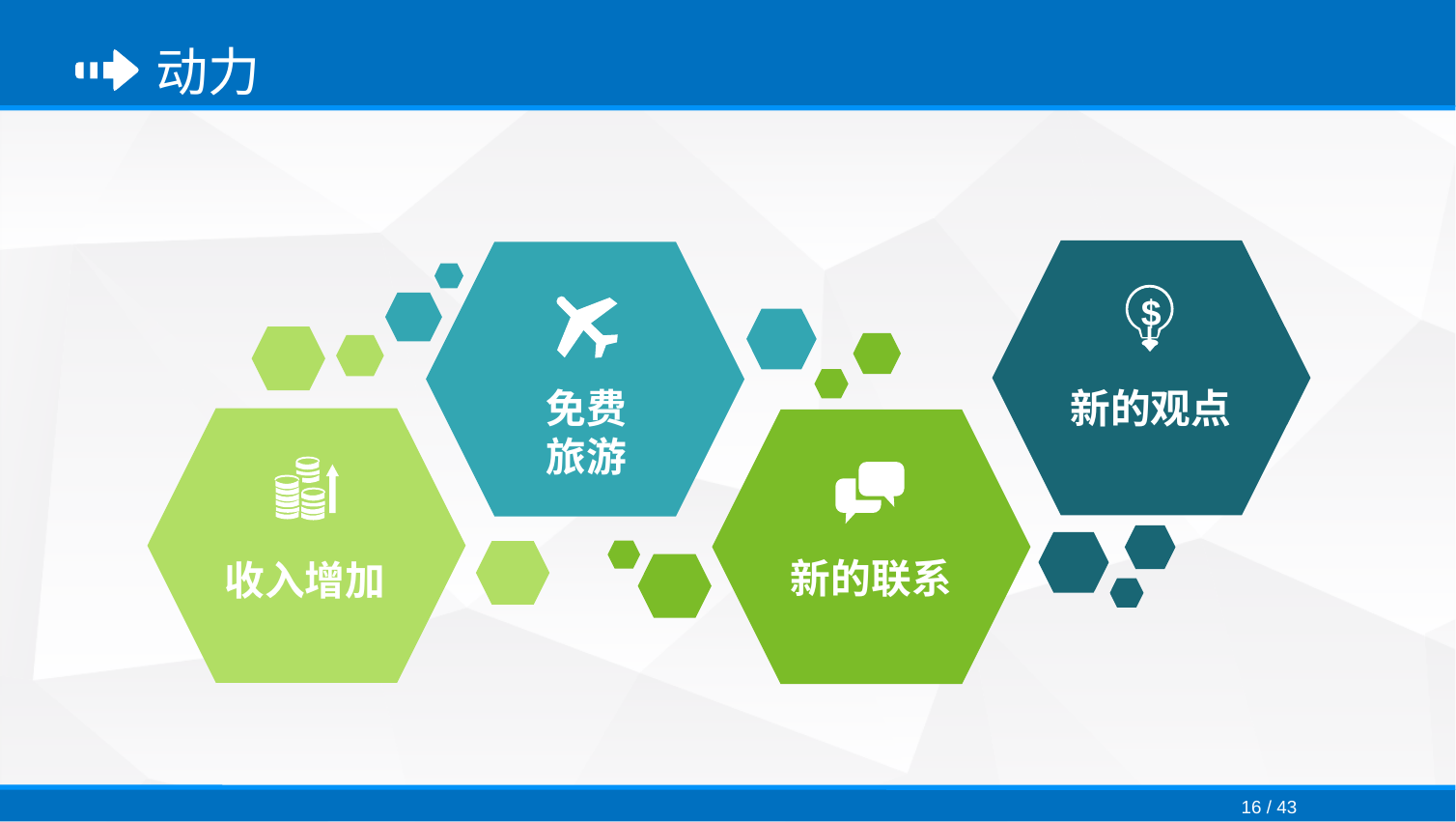

动力

$

新的观点
免费
旅游

新的联系
收入增加

16 / 43